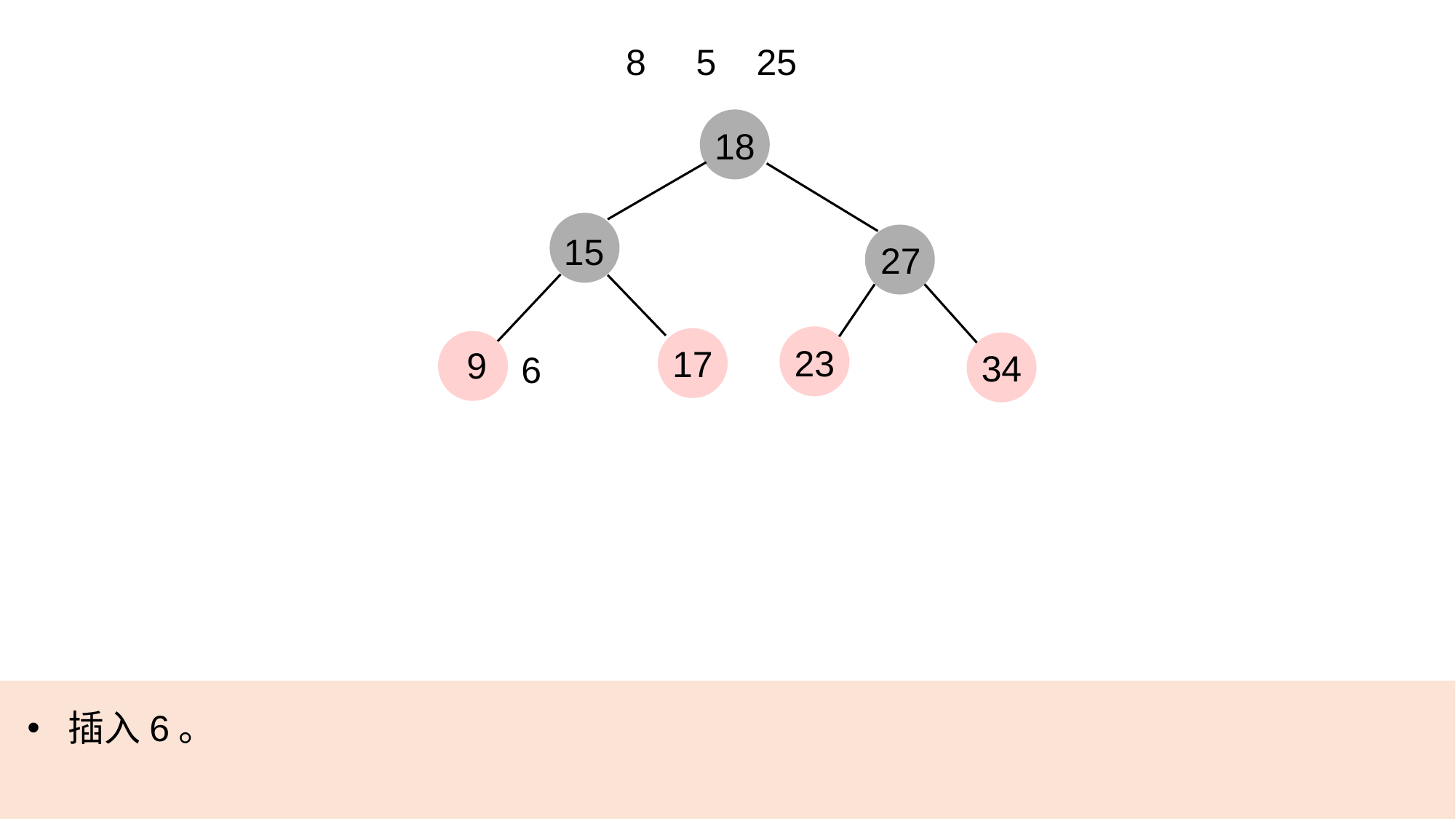

8
5
25

18

15

27

23
17
9
34
6

插入6。